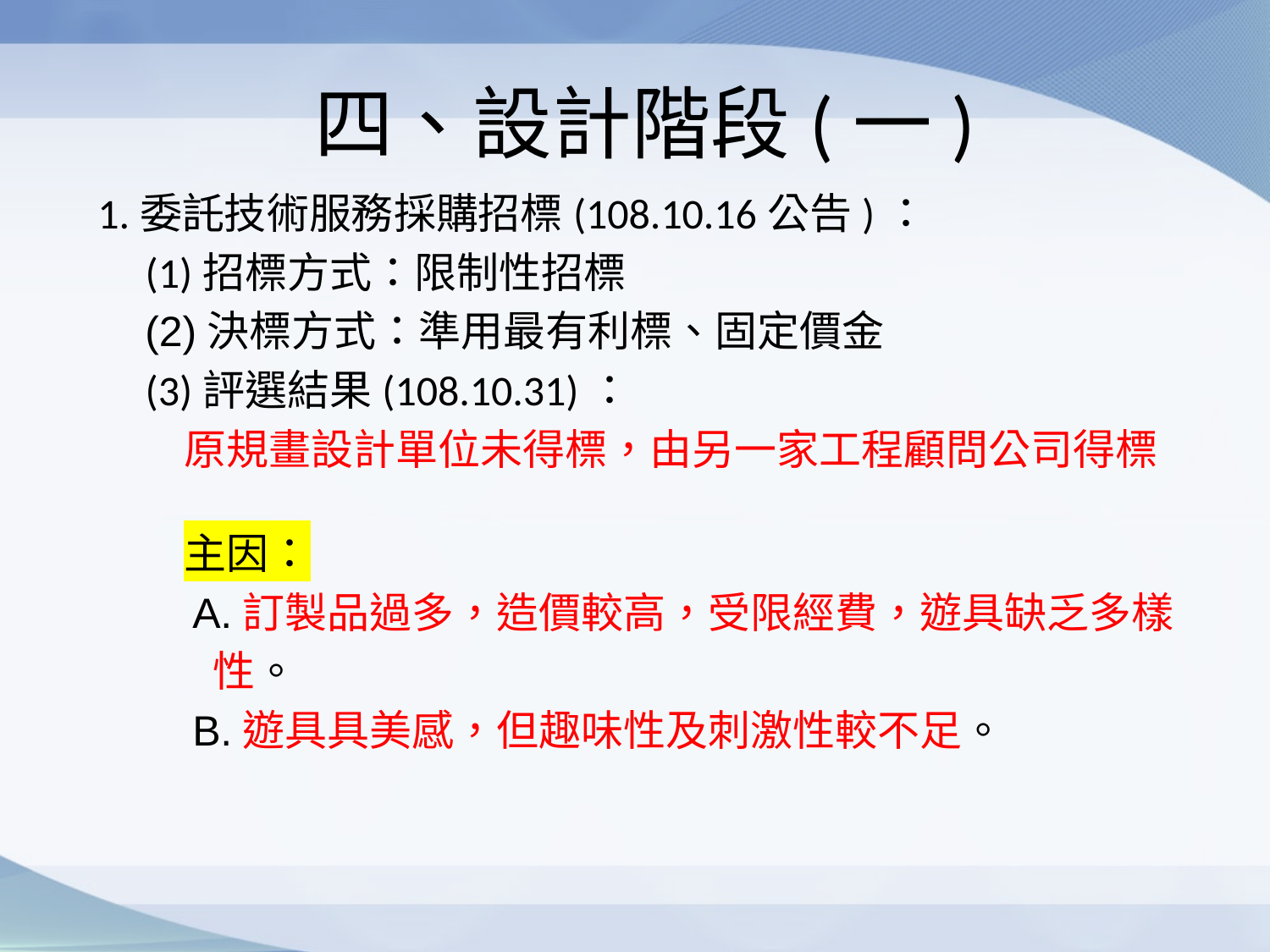

# 四、設計階段(一)
1.委託技術服務採購招標(108.10.16公告)：
     (1)招標方式：限制性招標
    (2)決標方式：準用最有利標、固定價金
     (3)評選結果(108.10.31)：
        原規畫設計單位未得標，由另一家工程顧問公司得標
        主因：
        A.訂製品過多，造價較高，受限經費，遊具缺乏多樣
           性。
        B.遊具具美感，但趣味性及刺激性較不足。